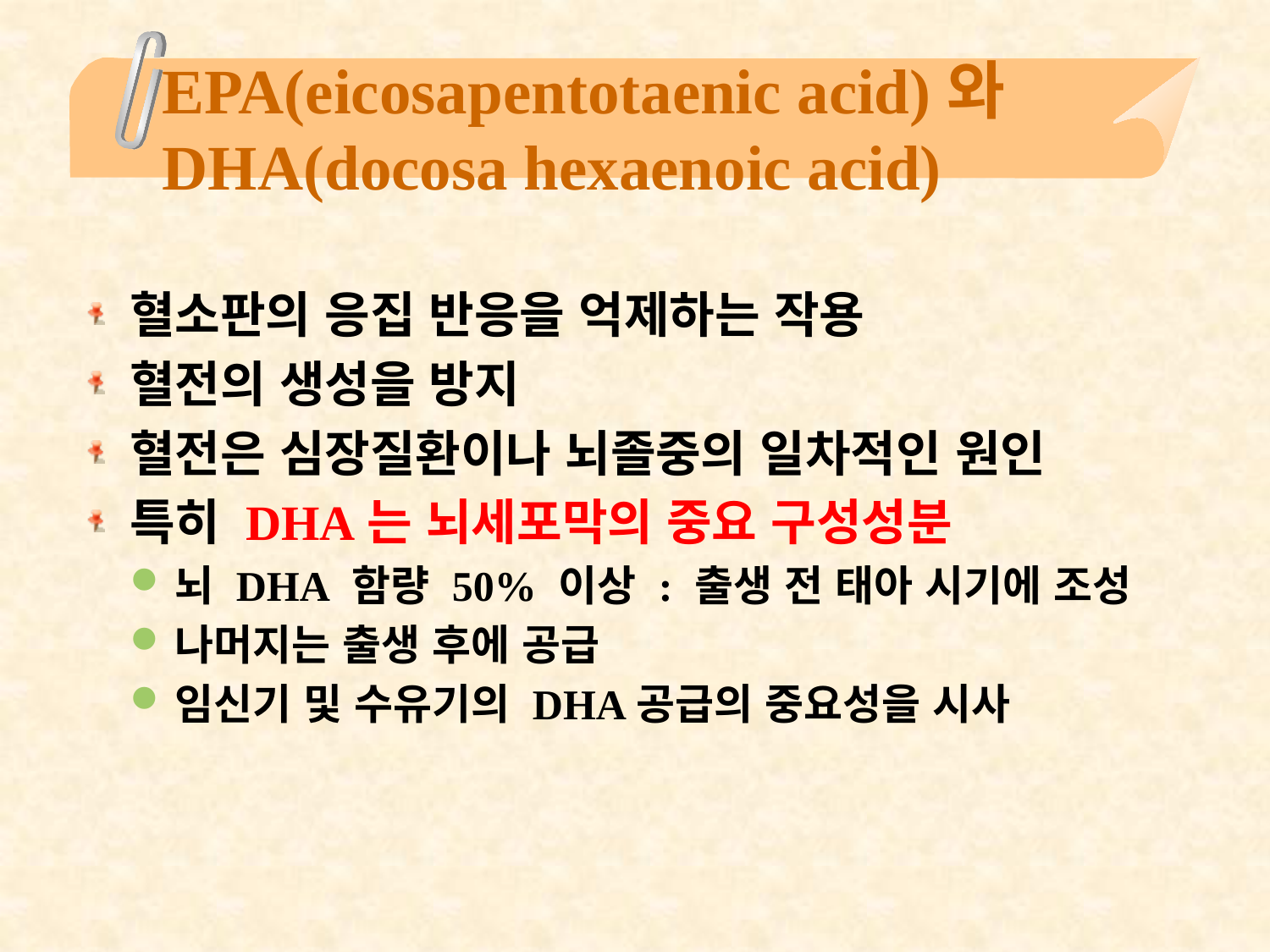

# EPA(eicosapentotaenic acid)와 DHA(docosa hexaenoic acid)
혈소판의 응집 반응을 억제하는 작용
혈전의 생성을 방지
혈전은 심장질환이나 뇌졸중의 일차적인 원인
특히 DHA는 뇌세포막의 중요 구성성분
뇌 DHA 함량 50% 이상 : 출생 전 태아 시기에 조성
나머지는 출생 후에 공급
임신기 및 수유기의 DHA공급의 중요성을 시사